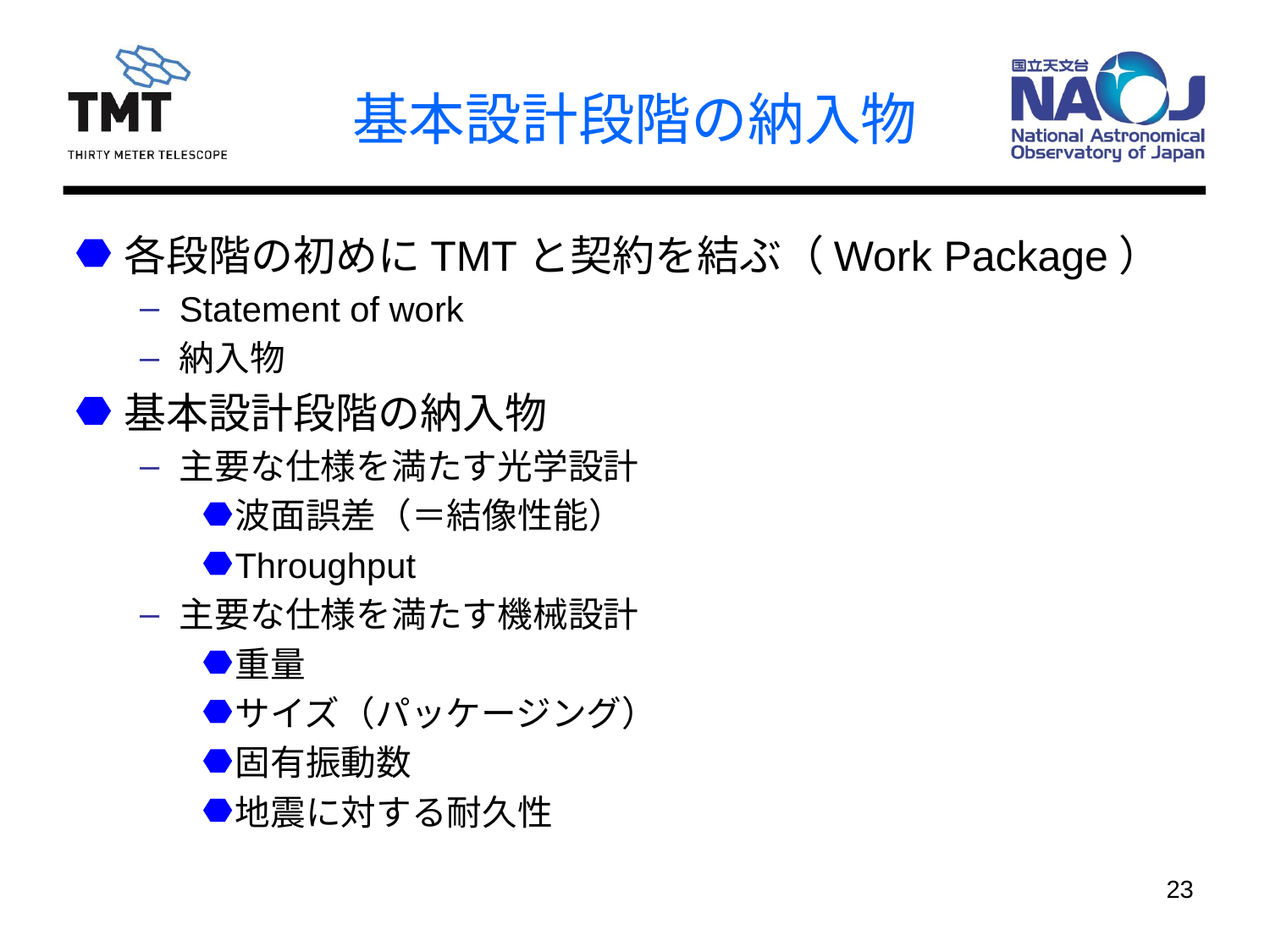

# 基本設計段階の納入物
各段階の初めにTMTと契約を結ぶ（Work Package）
Statement of work
納入物
基本設計段階の納入物
主要な仕様を満たす光学設計
波面誤差（＝結像性能）
Throughput
主要な仕様を満たす機械設計
重量
サイズ（パッケージング）
固有振動数
地震に対する耐久性
23